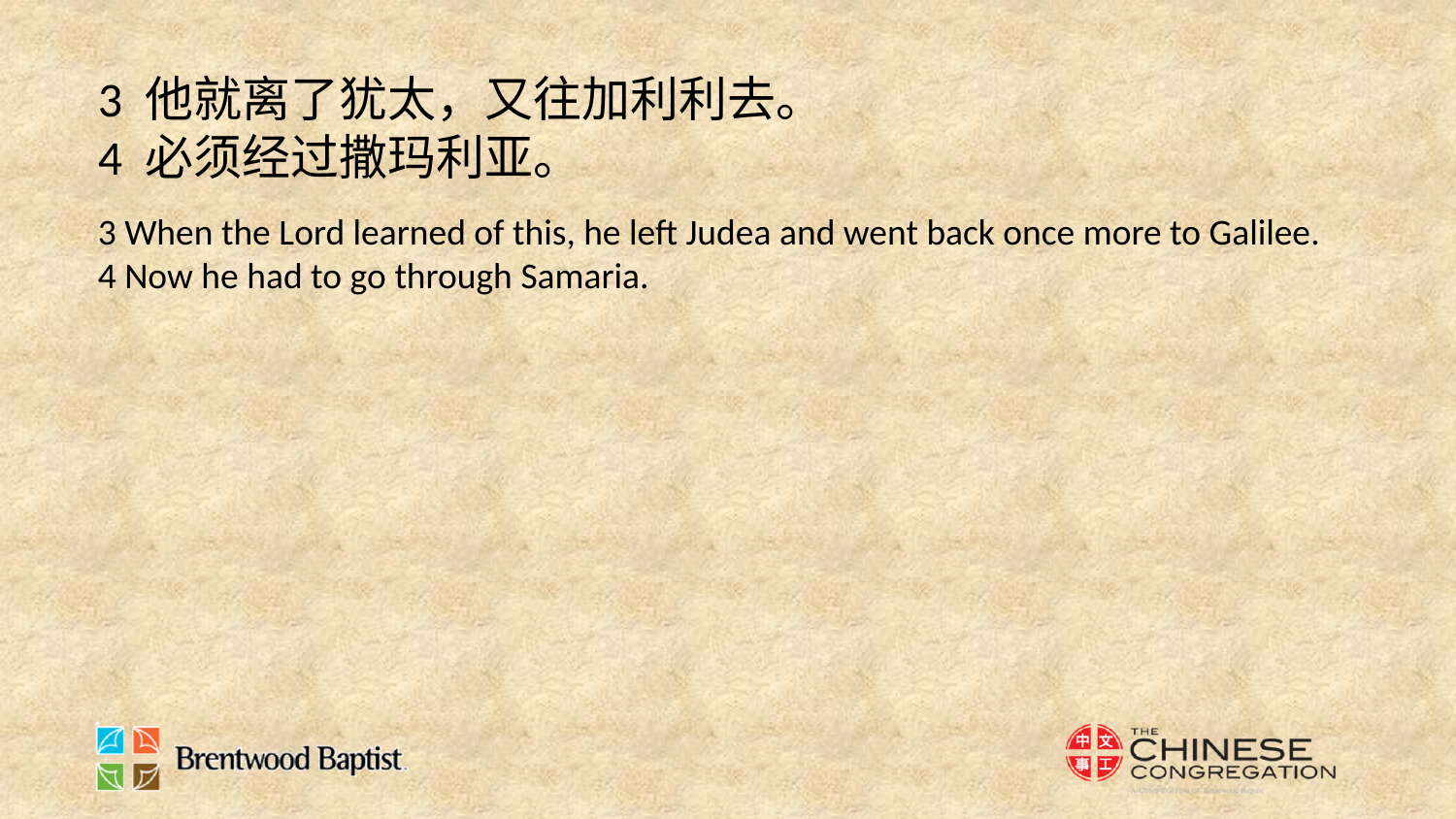

3 他就离了犹太，又往加利利去。
4 必须经过撒玛利亚。

3 When the Lord learned of this, he left Judea and went back once more to Galilee.
4 Now he had to go through Samaria.